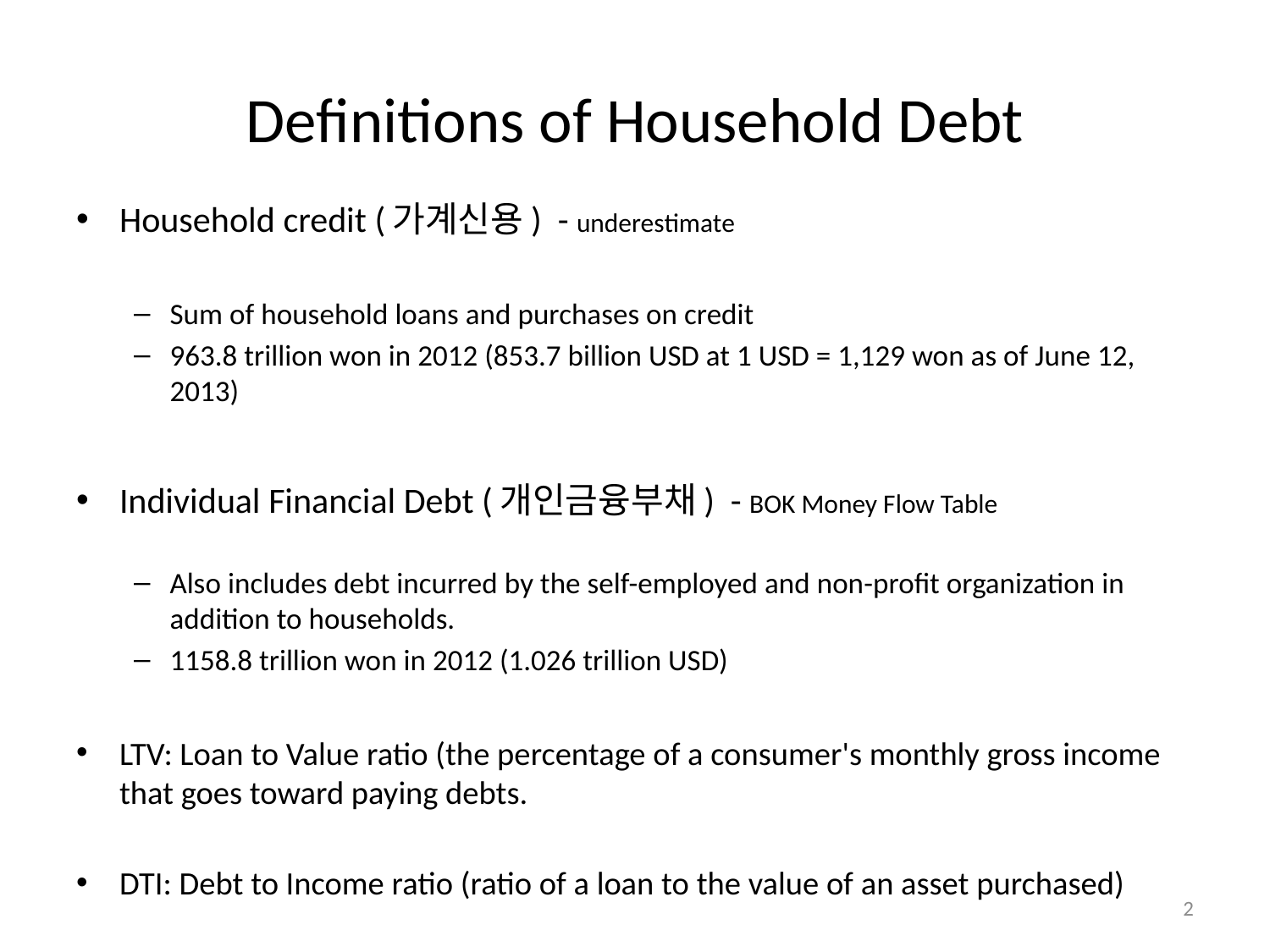

# Definitions of Household Debt
Household credit (가계신용)  - underestimate

Sum of household loans and purchases on credit
963.8 trillion won in 2012 (853.7 billion USD at 1 USD = 1,129 won as of June 12, 2013)

Individual Financial Debt (개인금융부채)  - BOK Money Flow Table

Also includes debt incurred by the self-employed and non-profit organization in addition to households.
1158.8 trillion won in 2012 (1.026 trillion USD)

LTV: Loan to Value ratio (the percentage of a consumer's monthly gross income that goes toward paying debts.

DTI: Debt to Income ratio (ratio of a loan to the value of an asset purchased)
2